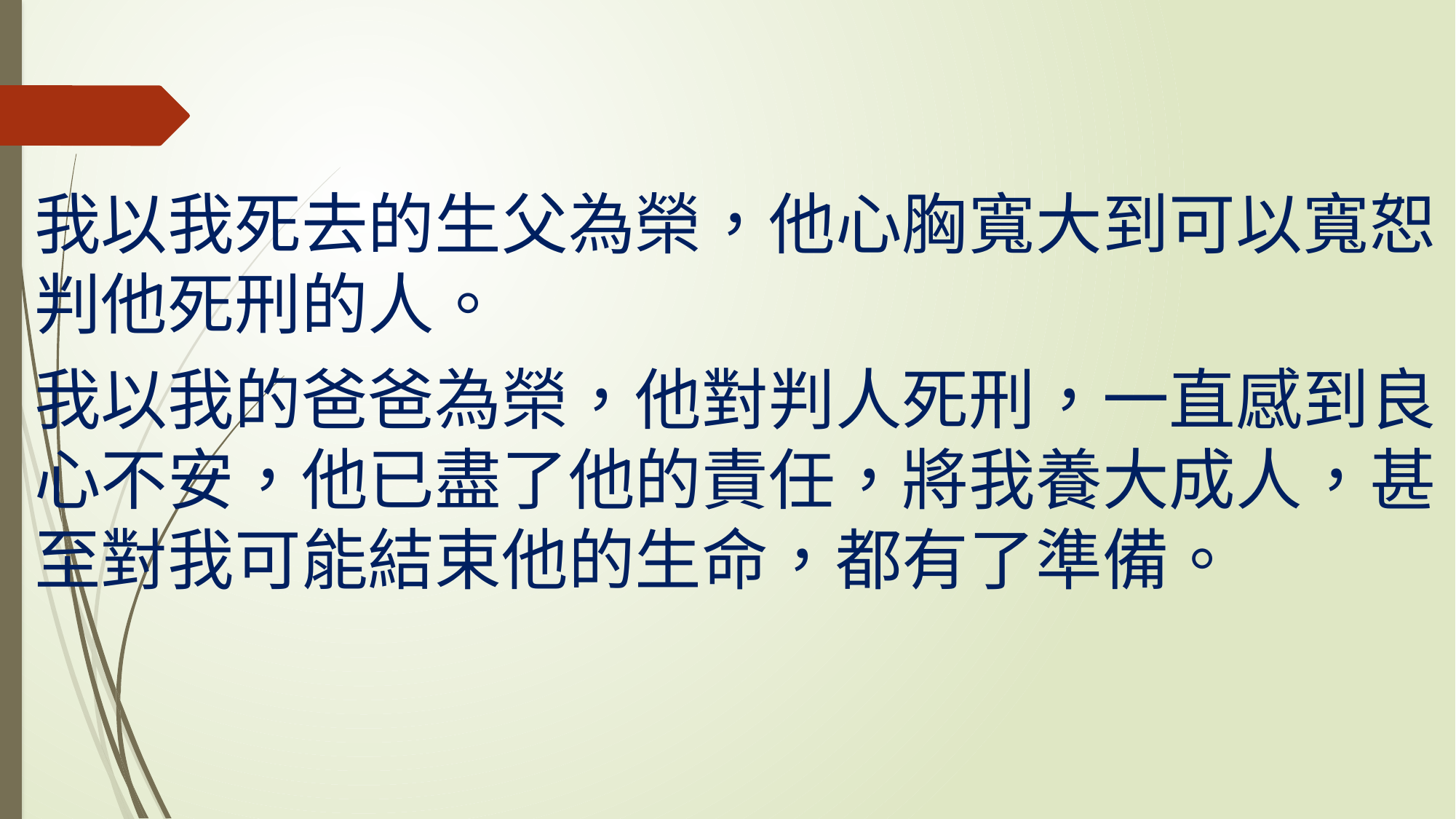

#
我以我死去的生父為榮，他心胸寬大到可以寬恕判他死刑的人。
我以我的爸爸為榮，他對判人死刑，一直感到良心不安，他已盡了他的責任，將我養大成人，甚至對我可能結束他的生命，都有了準備。